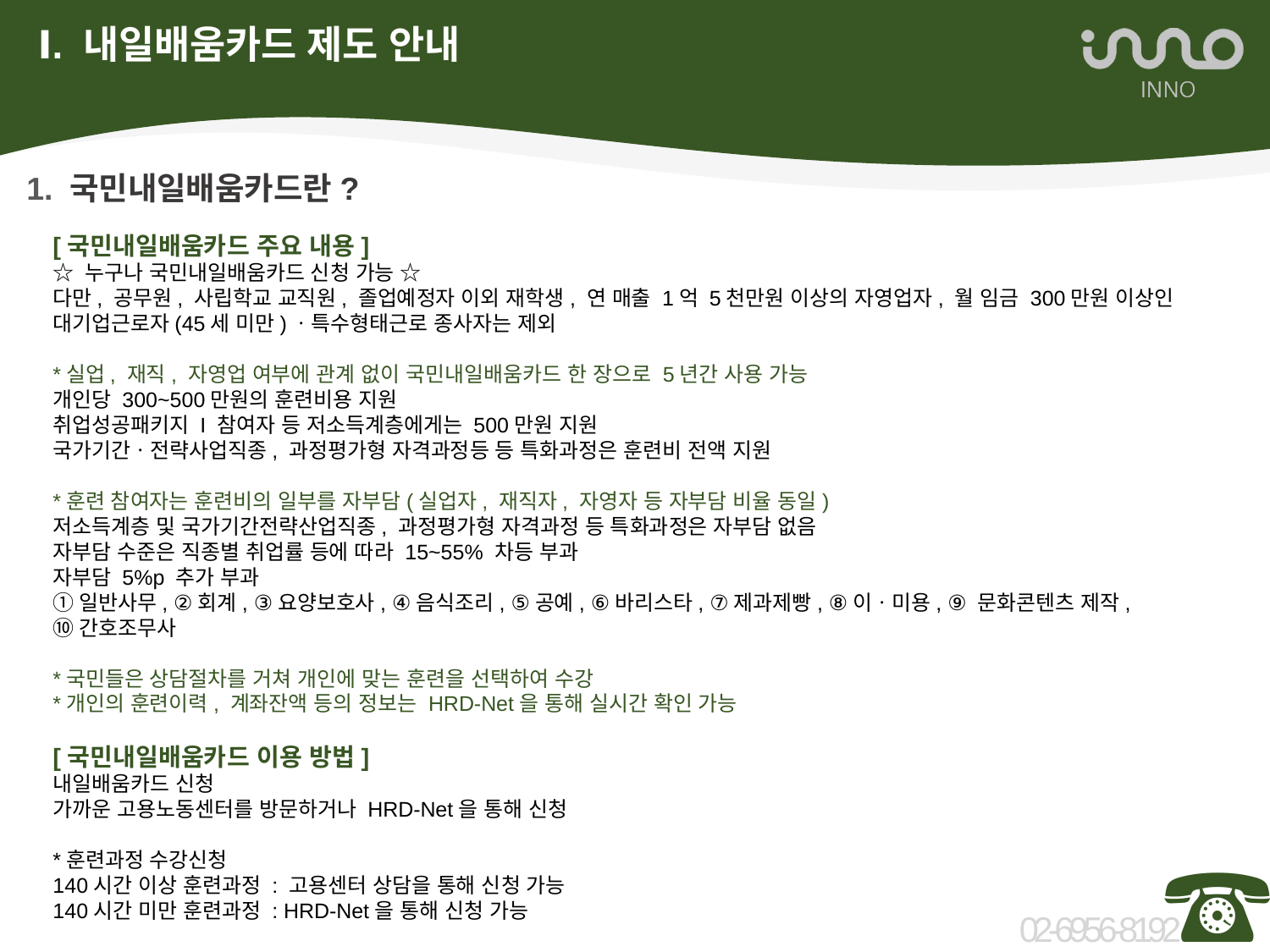

Ⅰ. 내일배움카드 제도 안내
1. 국민내일배움카드란?
[국민내일배움카드 주요 내용]
☆ 누구나 국민내일배움카드 신청 가능 ☆
다만, 공무원, 사립학교 교직원, 졸업예정자 이외 재학생, 연 매출 1억 5천만원 이상의 자영업자, 월 임금 300만원 이상인 대기업근로자(45세 미만)ㆍ특수형태근로 종사자는 제외

*실업, 재직, 자영업 여부에 관계 없이 국민내일배움카드 한 장으로 5년간 사용 가능
개인당 300~500만원의 훈련비용 지원
취업성공패키지 I 참여자 등 저소득계층에게는 500만원 지원
국가기간ㆍ전략사업직종, 과정평가형 자격과정등 등 특화과정은 훈련비 전액 지원

*훈련 참여자는 훈련비의 일부를 자부담(실업자, 재직자, 자영자 등 자부담 비율 동일)
저소득계층 및 국가기간전략산업직종, 과정평가형 자격과정 등 특화과정은 자부담 없음
자부담 수준은 직종별 취업률 등에 따라 15~55% 차등 부과
자부담 5%p 추가 부과
①일반사무, ②회계, ③요양보호사, ④음식조리, ⑤공예, ⑥바리스타, ⑦제과제빵, ⑧이ㆍ미용, ⑨ 문화콘텐츠 제작,
⑩간호조무사

*국민들은 상담절차를 거쳐 개인에 맞는 훈련을 선택하여 수강
*개인의 훈련이력, 계좌잔액 등의 정보는 HRD-Net을 통해 실시간 확인 가능

[국민내일배움카드 이용 방법]
내일배움카드 신청
가까운 고용노동센터를 방문하거나 HRD-Net을 통해 신청

*훈련과정 수강신청
140시간 이상 훈련과정 : 고용센터 상담을 통해 신청 가능
140시간 미만 훈련과정 : HRD-Net을 통해 신청 가능